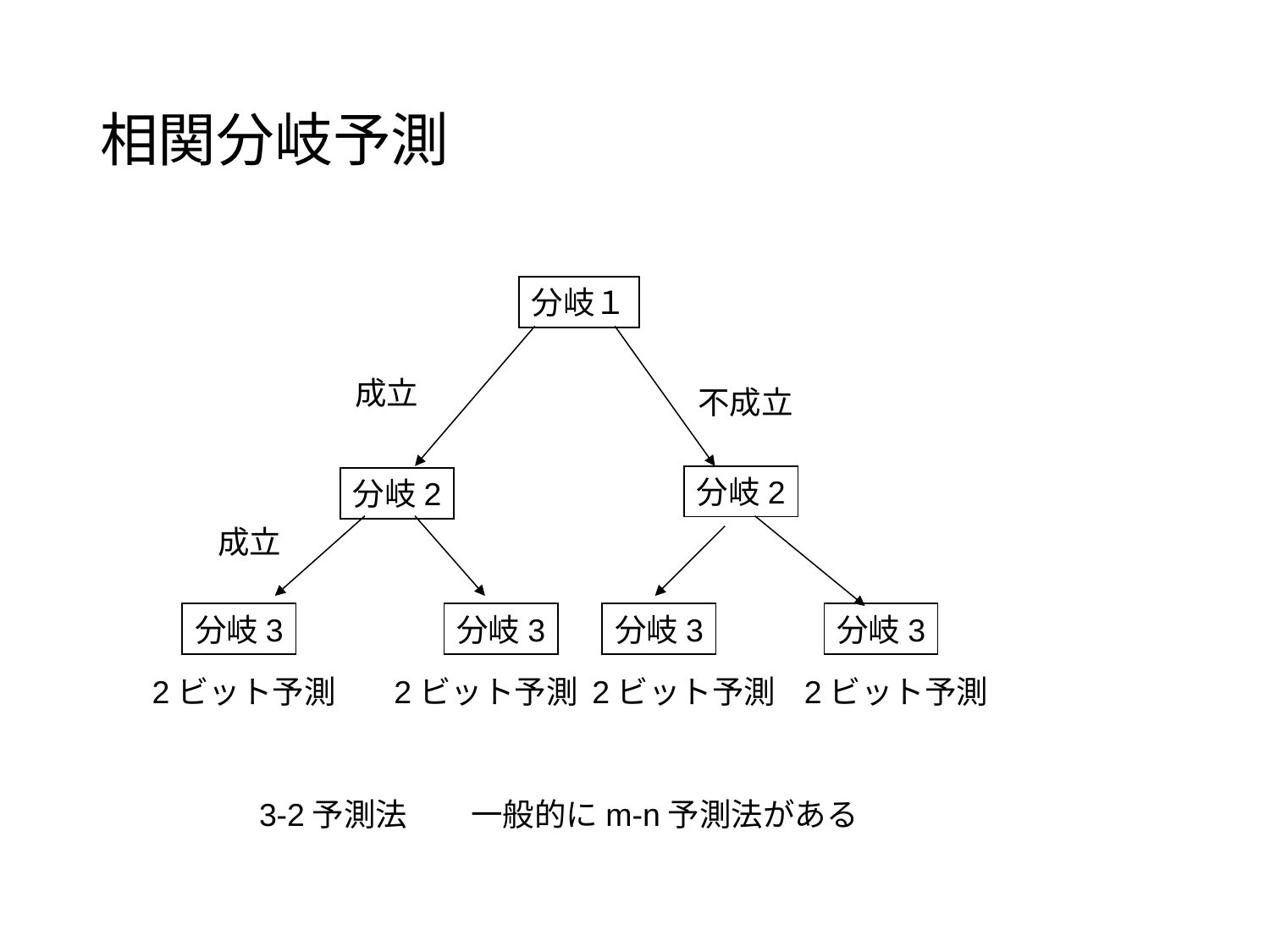

# 相関分岐予測
分岐１

成立
不成立
分岐2
分岐2
成立

分岐3
分岐3
分岐3
分岐3
2ビット予測
2ビット予測
2ビット予測
2ビット予測
3-2予測法　　一般的にm-n予測法がある